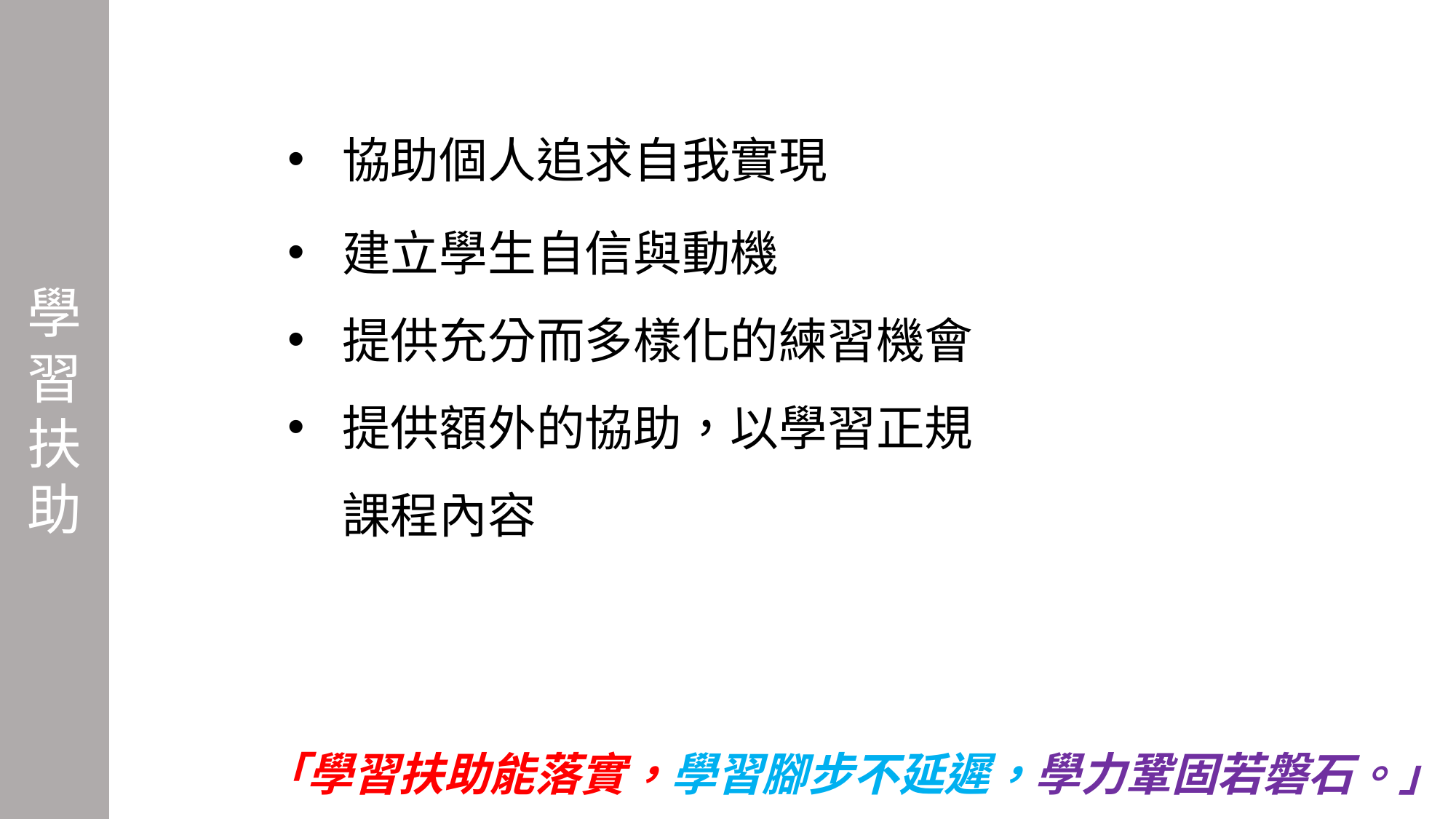

學習扶助
協助個人追求自我實現

建立學生自信與動機
提供充分而多樣化的練習機會
提供額外的協助，以學習正規課程內容
「學習扶助能落實，學習腳步不延遲，學力鞏固若磐石。」